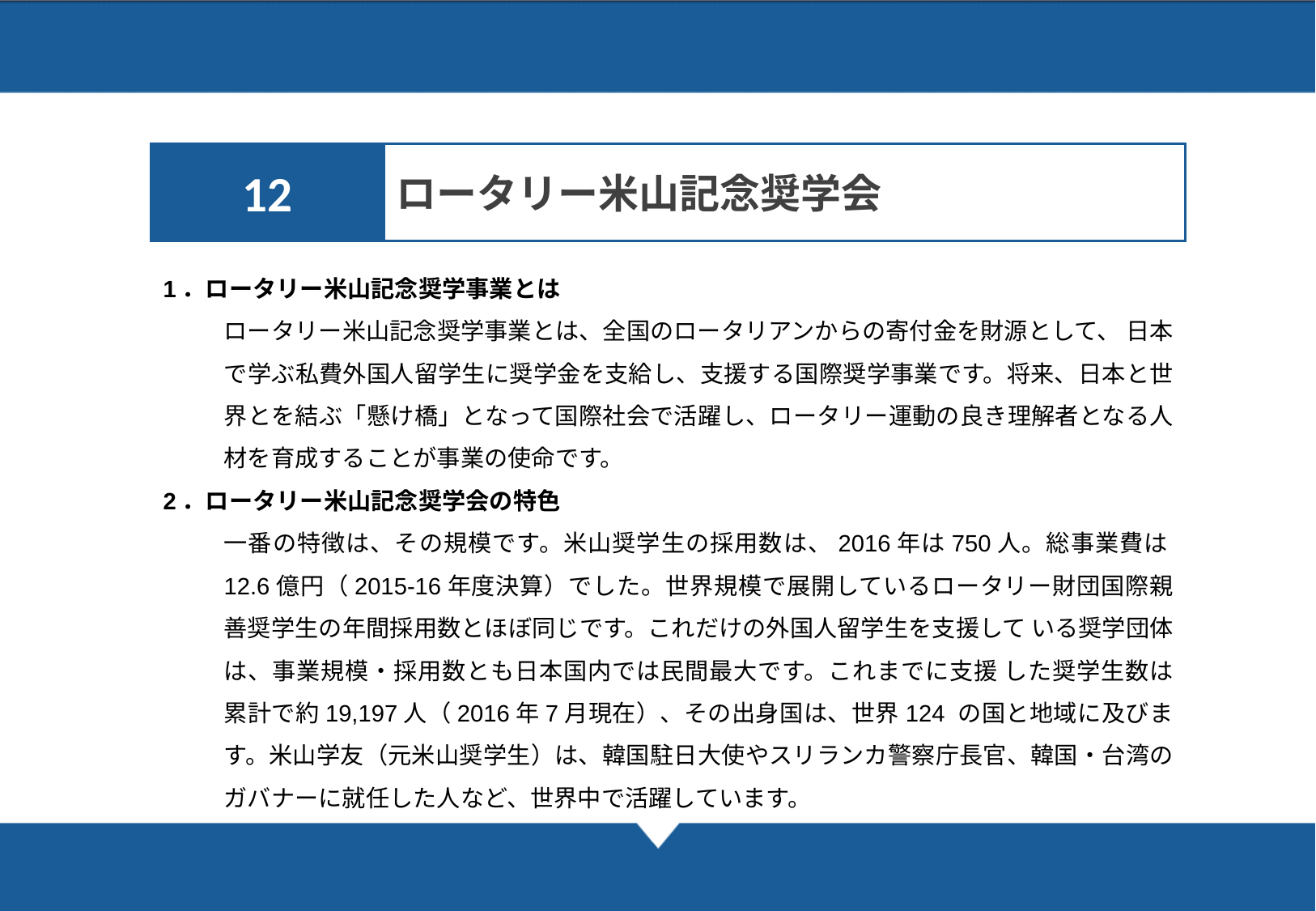

38
12
ロータリー米山記念奨学会
07 Reference Images
1．ロータリー米山記念奨学事業とは
ロータリー米山記念奨学事業とは、全国のロータリアンからの寄付金を財源として、 日本で学ぶ私費外国人留学生に奨学金を支給し、支援する国際奨学事業です。将来、日本と世界とを結ぶ「懸け橋」となって国際社会で活躍し、ロータリー運動の良き理解者となる人材を育成することが事業の使命です。
2．ロータリー米山記念奨学会の特色
一番の特徴は、その規模です。米山奨学生の採用数は、2016年は750人。総事業費は12.6億円（2015-16年度決算）でした。世界規模で展開しているロータリー財団国際親善奨学生の年間採用数とほぼ同じです。これだけの外国人留学生を支援して いる奨学団体は、事業規模・採用数とも日本国内では民間最大です。これまでに支援 した奨学生数は累計で約19,197人（2016年7月現在）、その出身国は、世界124 の国と地域に及びます。米山学友（元米山奨学生）は、韓国駐日大使やスリランカ警察庁長官、韓国・台湾のガバナーに就任した人など、世界中で活躍しています。
XX University　Name